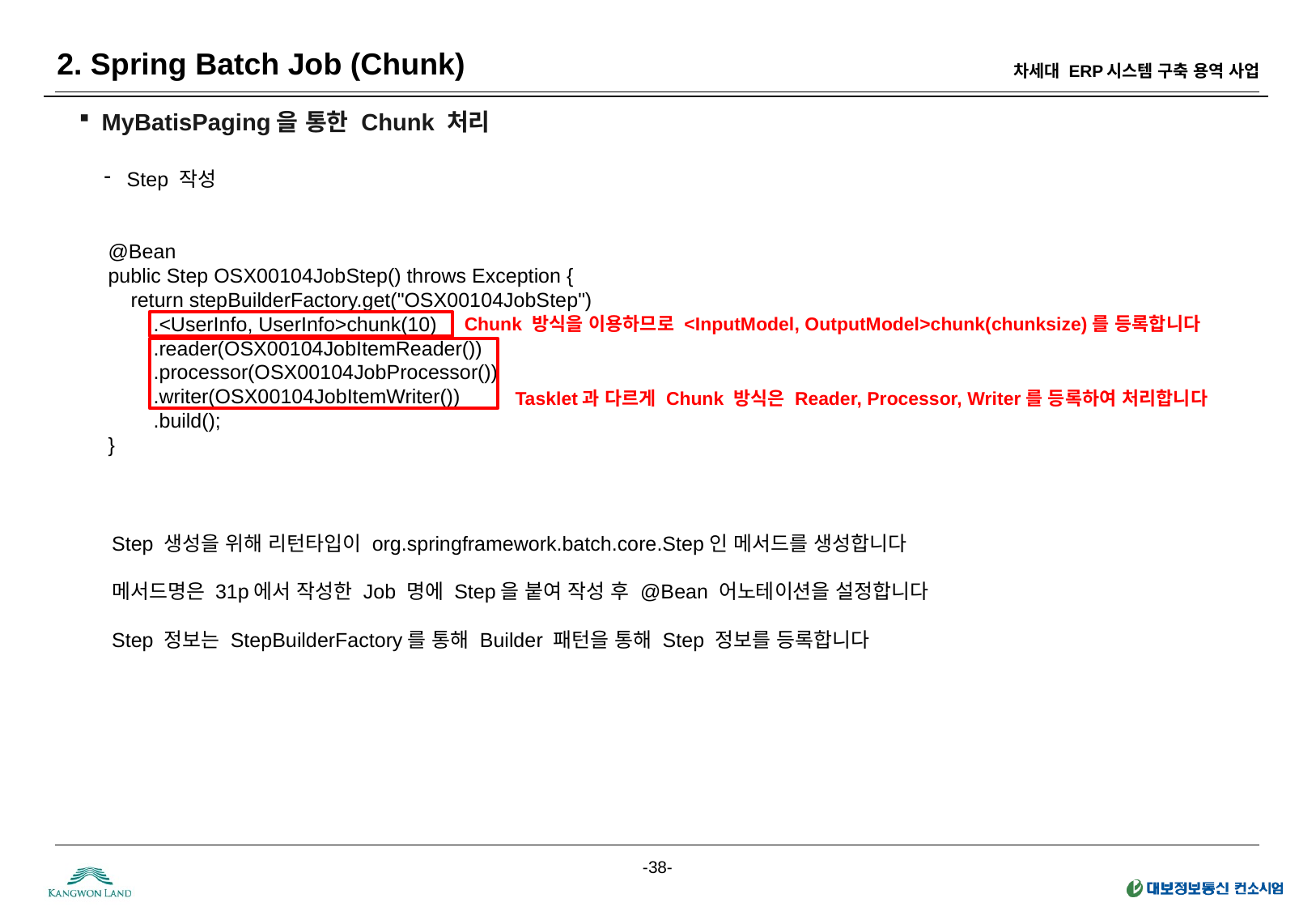

2. Spring Batch Job (Chunk)
MyBatisPaging을 통한 Chunk 처리

Step 작성
@Bean
public Step OSX00104JobStep() throws Exception {
    return stepBuilderFactory.get("OSX00104JobStep")
        .<UserInfo, UserInfo>chunk(10)
        .reader(OSX00104JobItemReader())
        .processor(OSX00104JobProcessor())
        .writer(OSX00104JobItemWriter())
        .build();
}
Chunk 방식을 이용하므로 <InputModel, OutputModel>chunk(chunksize)를 등록합니다

Tasklet과 다르게 Chunk 방식은 Reader, Processor, Writer를 등록하여 처리합니다
Step 생성을 위해 리턴타입이 org.springframework.batch.core.Step인 메서드를 생성합니다
메서드명은 31p에서 작성한 Job 명에 Step을 붙여 작성 후 @Bean 어노테이션을 설정합니다
Step 정보는 StepBuilderFactory를 통해 Builder 패턴을 통해 Step 정보를 등록합니다